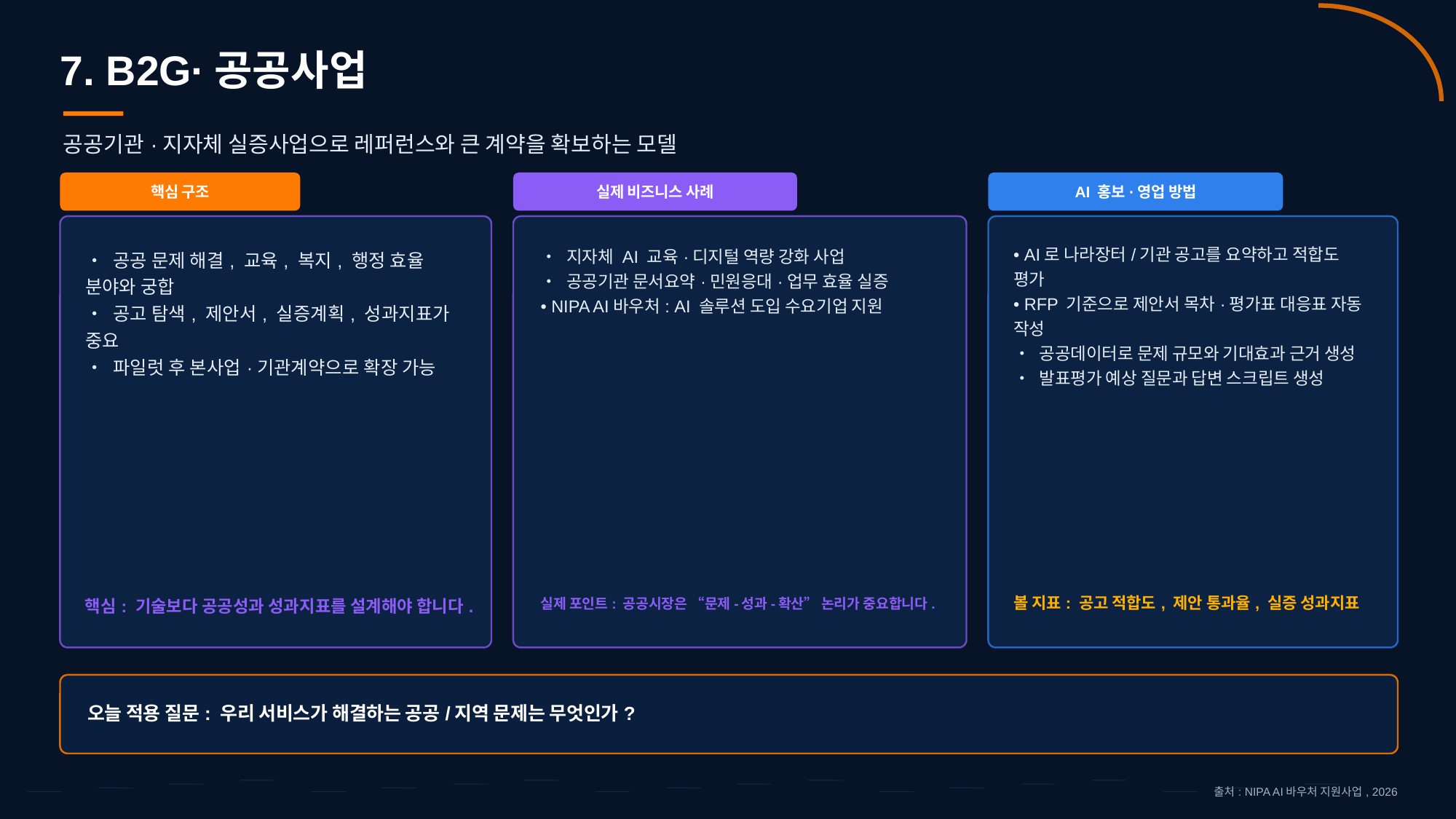

7. B2G·공공사업

공공기관·지자체 실증사업으로 레퍼런스와 큰 계약을 확보하는 모델

핵심 구조
실제 비즈니스 사례
AI 홍보·영업 방법

• AI로 나라장터/기관 공고를 요약하고 적합도 평가
• RFP 기준으로 제안서 목차·평가표 대응표 자동 작성
• 공공데이터로 문제 규모와 기대효과 근거 생성
• 발표평가 예상 질문과 답변 스크립트 생성
• 지자체 AI 교육·디지털 역량 강화 사업
• 공공기관 문서요약·민원응대·업무 효율 실증
• NIPA AI바우처: AI 솔루션 도입 수요기업 지원
• 공공 문제 해결, 교육, 복지, 행정 효율 분야와 궁합
• 공고 탐색, 제안서, 실증계획, 성과지표가 중요
• 파일럿 후 본사업·기관계약으로 확장 가능
볼 지표: 공고 적합도, 제안 통과율, 실증 성과지표
실제 포인트: 공공시장은 “문제-성과-확산” 논리가 중요합니다.
핵심: 기술보다 공공성과 성과지표를 설계해야 합니다.

오늘 적용 질문: 우리 서비스가 해결하는 공공/지역 문제는 무엇인가?
출처: NIPA AI바우처 지원사업, 2026